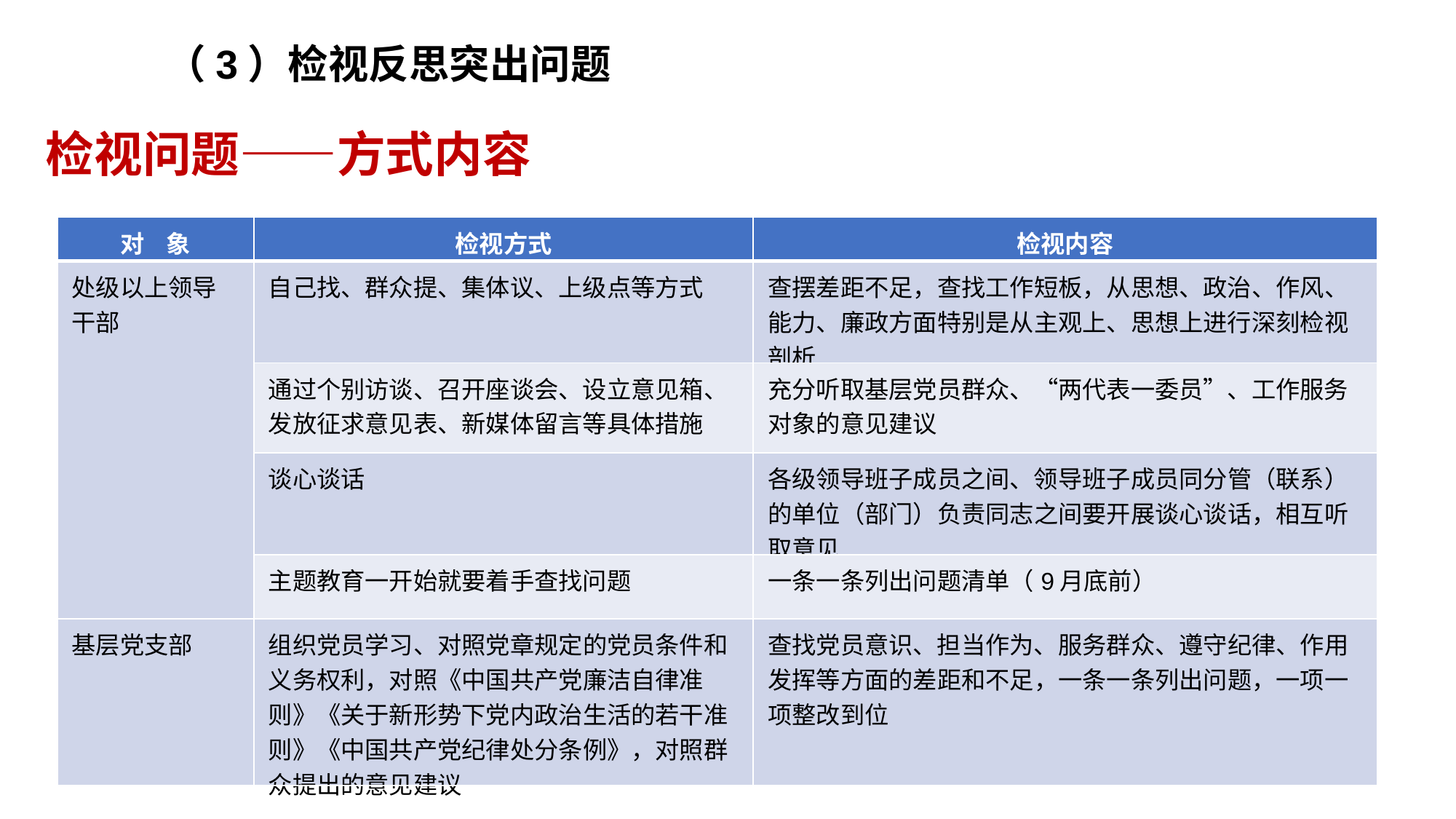

（3）检视反思突出问题
检视问题——方式内容
| 对 象 | 检视方式 | 检视内容 |
| --- | --- | --- |
| 处级以上领导干部 | 自己找、群众提、集体议、上级点等方式 | 查摆差距不足，查找工作短板，从思想、政治、作风、能力、廉政方面特别是从主观上、思想上进行深刻检视剖析 |
|  | 通过个别访谈、召开座谈会、设立意见箱、发放征求意见表、新媒体留言等具体措施 | 充分听取基层党员群众、“两代表一委员”、工作服务对象的意见建议 |
|  | 谈心谈话 | 各级领导班子成员之间、领导班子成员同分管（联系）的单位（部门）负责同志之间要开展谈心谈话，相互听取意见 |
|  | 主题教育一开始就要着手查找问题 | 一条一条列出问题清单（9月底前） |
| 基层党支部 | 组织党员学习、对照党章规定的党员条件和义务权利，对照《中国共产党廉洁自律准则》《关于新形势下党内政治生活的若干准则》《中国共产党纪律处分条例》，对照群众提出的意见建议 | 查找党员意识、担当作为、服务群众、遵守纪律、作用发挥等方面的差距和不足，一条一条列出问题，一项一项整改到位 |